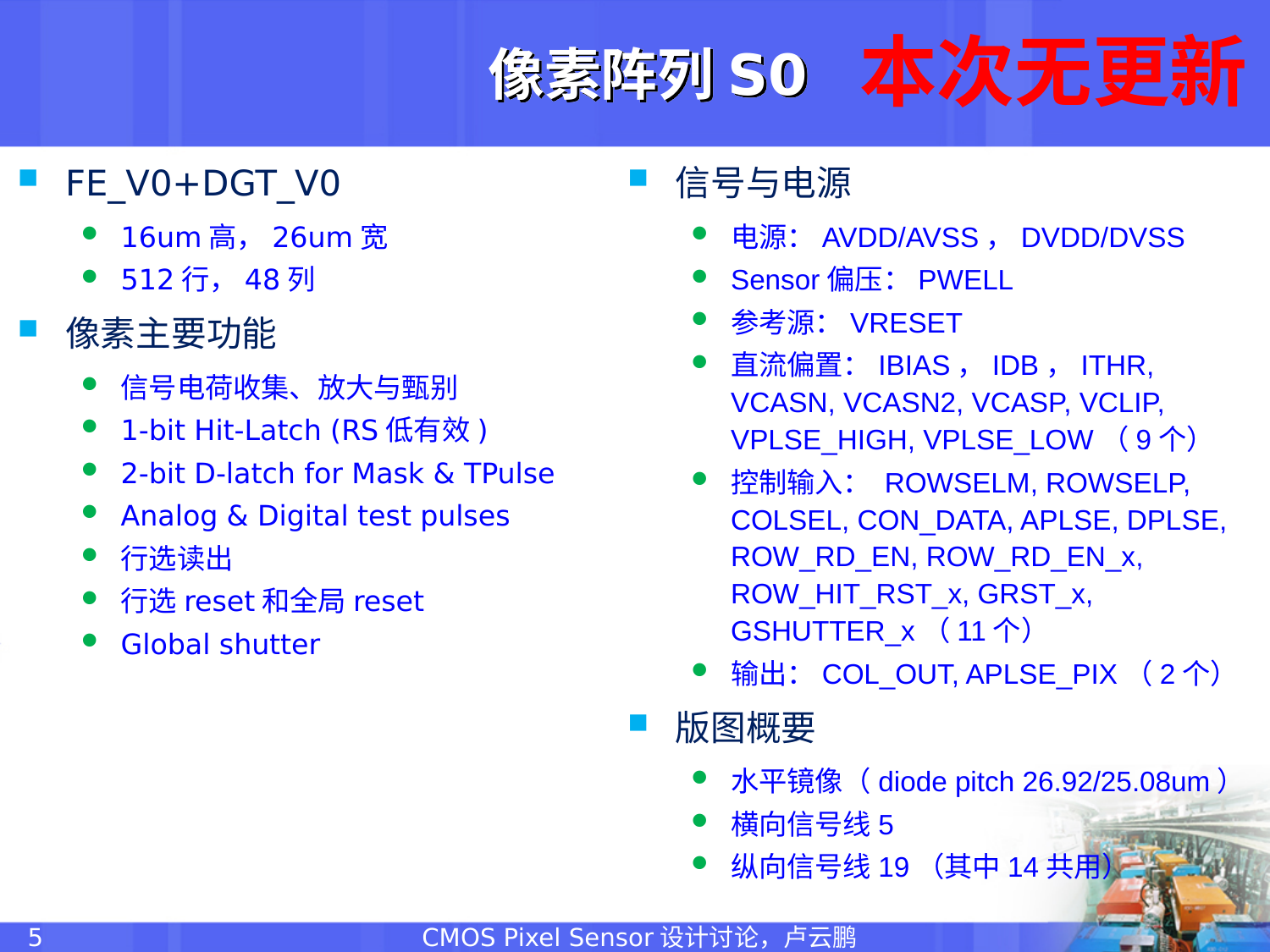

# 像素阵列S0
本次无更新
FE_V0+DGT_V0
16um高，26um宽
512行，48列
像素主要功能
信号电荷收集、放大与甄别
1-bit Hit-Latch (RS低有效)
2-bit D-latch for Mask & TPulse
Analog & Digital test pulses
行选读出
行选reset和全局reset
Global shutter
信号与电源
电源：AVDD/AVSS，DVDD/DVSS
Sensor偏压：PWELL
参考源：VRESET
直流偏置：IBIAS，IDB，ITHR, VCASN, VCASN2, VCASP, VCLIP, VPLSE_HIGH, VPLSE_LOW（9个）
控制输入： ROWSELM, ROWSELP, COLSEL, CON_DATA, APLSE, DPLSE, ROW_RD_EN, ROW_RD_EN_x, ROW_HIT_RST_x, GRST_x, GSHUTTER_x（11个）
输出：COL_OUT, APLSE_PIX（2个）
版图概要
水平镜像（diode pitch 26.92/25.08um）
横向信号线5
纵向信号线19（其中14共用）
CMOS Pixel Sensor设计讨论，卢云鹏
5